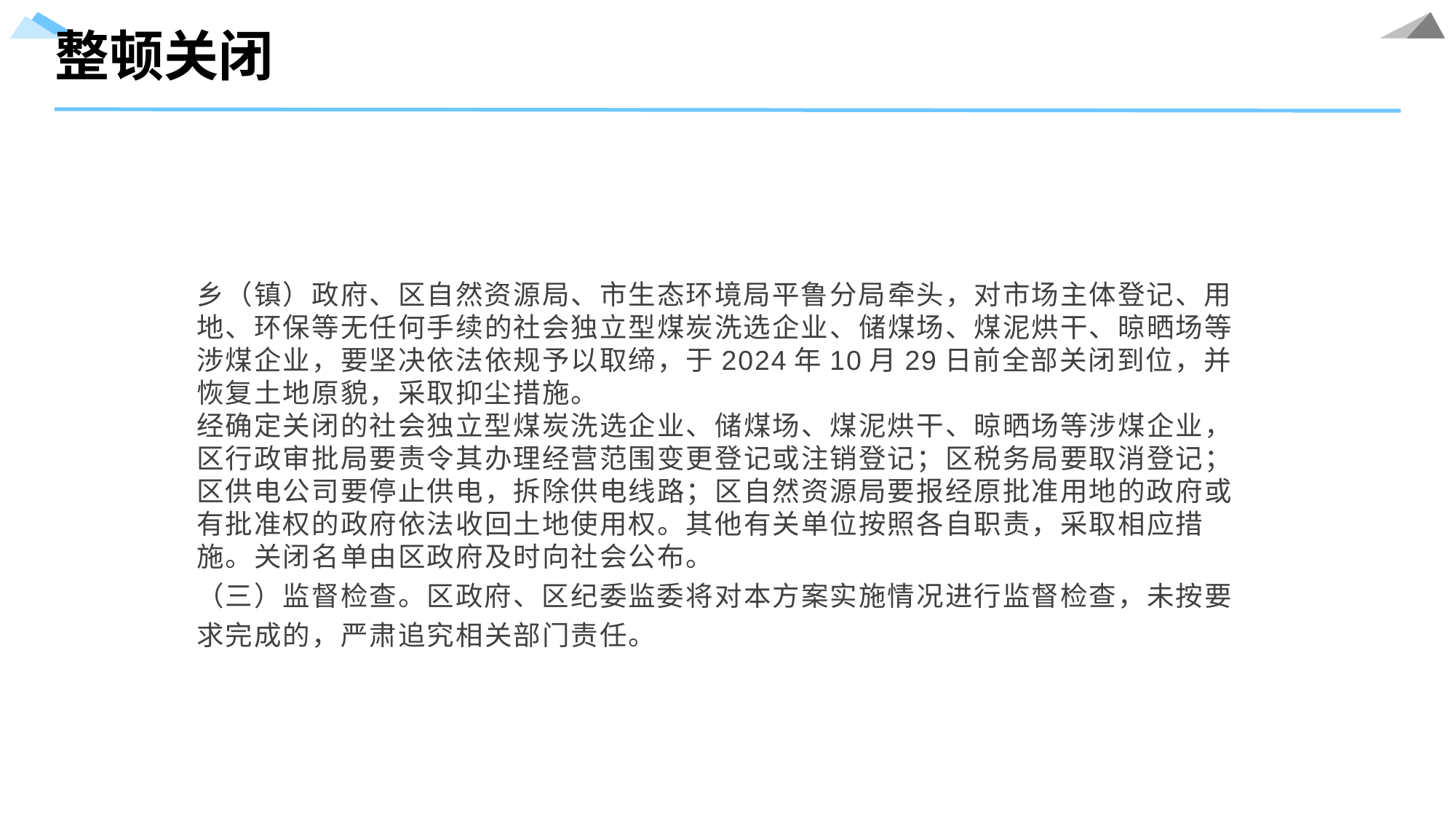

整顿关闭
乡（镇）政府、区自然资源局、市生态环境局平鲁分局牵头，对市场主体登记、用地、环保等无任何手续的社会独立型煤炭洗选企业、储煤场、煤泥烘干、晾晒场等涉煤企业，要坚决依法依规予以取缔，于2024年10月29日前全部关闭到位，并恢复土地原貌，采取抑尘措施。
经确定关闭的社会独立型煤炭洗选企业、储煤场、煤泥烘干、晾晒场等涉煤企业，区行政审批局要责令其办理经营范围变更登记或注销登记；区税务局要取消登记；区供电公司要停止供电，拆除供电线路；区自然资源局要报经原批准用地的政府或有批准权的政府依法收回土地使用权。其他有关单位按照各自职责，采取相应措施。关闭名单由区政府及时向社会公布。
（三）监督检查。区政府、区纪委监委将对本方案实施情况进行监督检查，未按要求完成的，严肃追究相关部门责任。